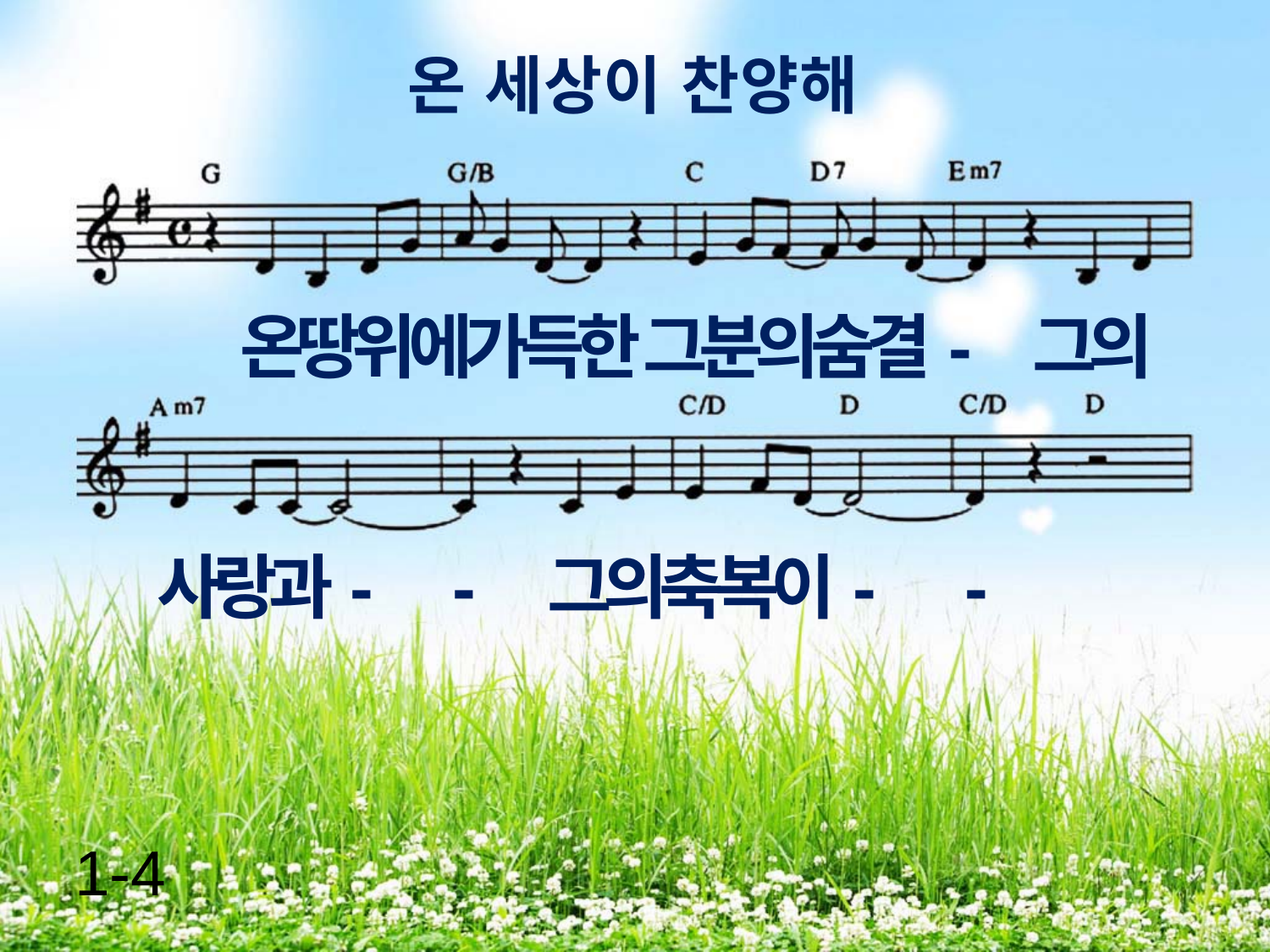

온 세상이 찬양해
온땅위에가득한 그분의숨결-    그의
사랑과-        -     그의축복이-         -
1-4